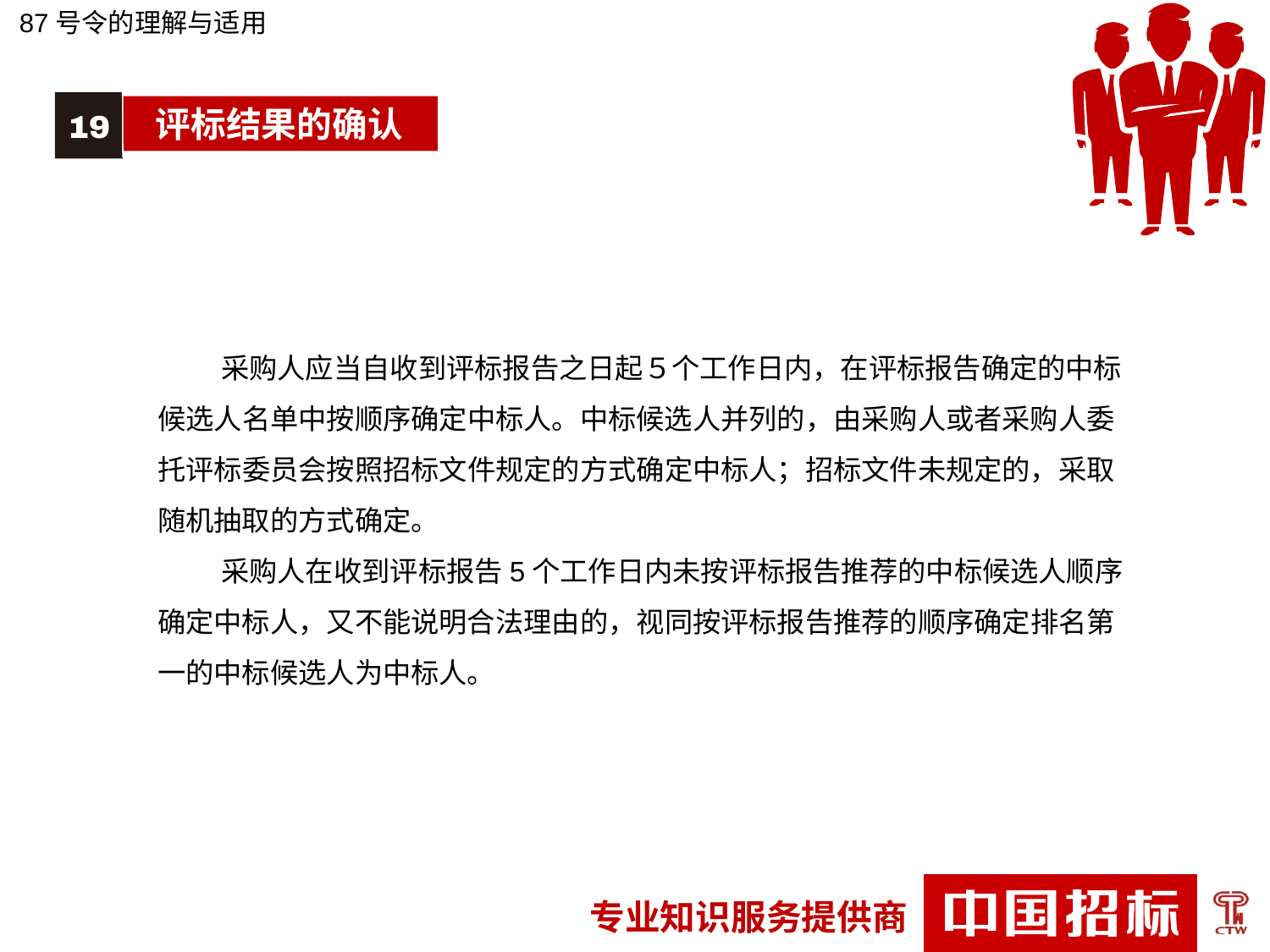

87号令的理解与适用

19
评标结果的确认
采购人应当自收到评标报告之日起５个工作日内，在评标报告确定的中标候选人名单中按顺序确定中标人。中标候选人并列的，由采购人或者采购人委托评标委员会按照招标文件规定的方式确定中标人；招标文件未规定的，采取随机抽取的方式确定。
采购人在收到评标报告5个工作日内未按评标报告推荐的中标候选人顺序确定中标人，又不能说明合法理由的，视同按评标报告推荐的顺序确定排名第一的中标候选人为中标人。